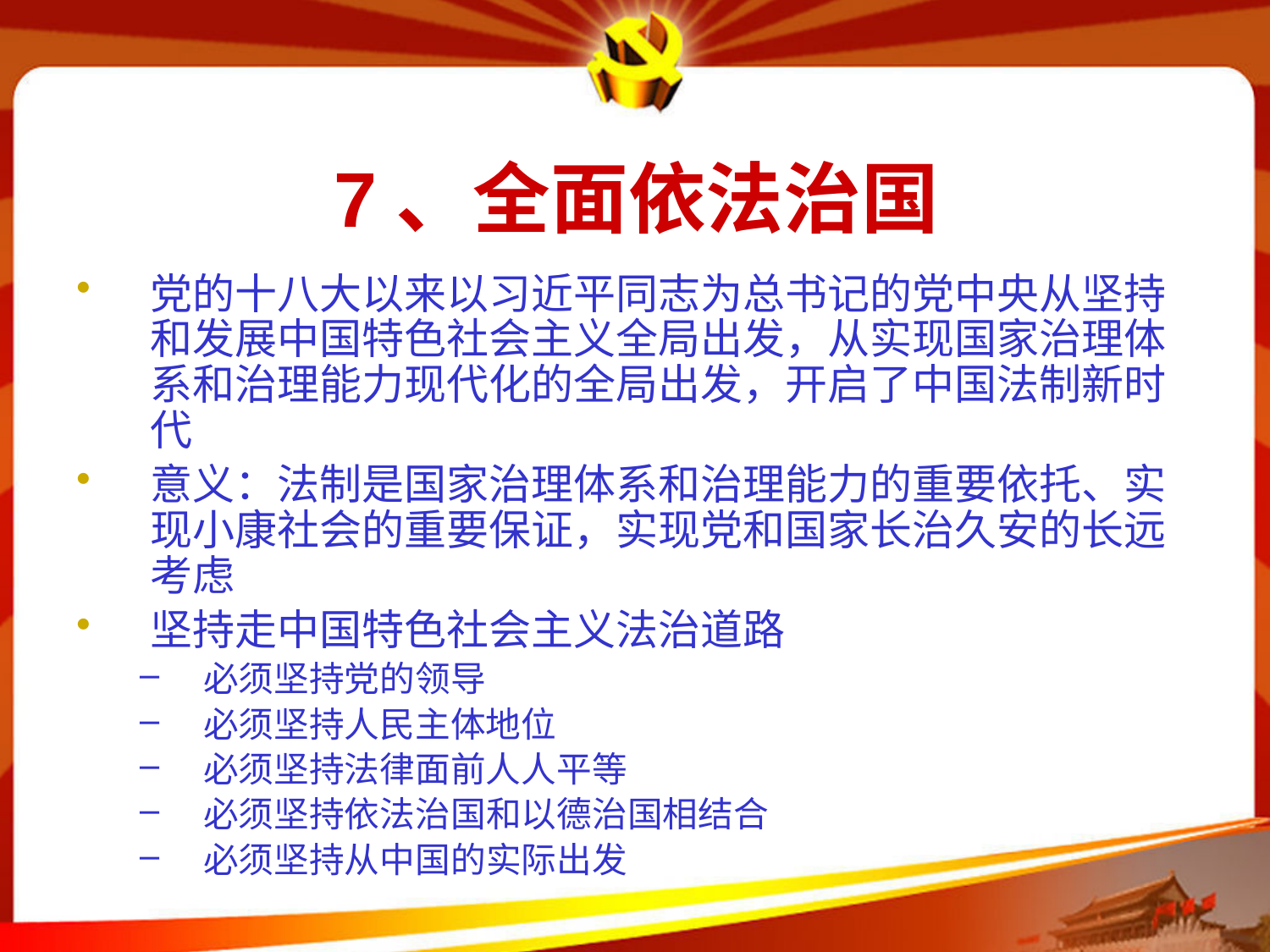

# 7、全面依法治国
党的十八大以来以习近平同志为总书记的党中央从坚持和发展中国特色社会主义全局出发，从实现国家治理体系和治理能力现代化的全局出发，开启了中国法制新时代
意义：法制是国家治理体系和治理能力的重要依托、实现小康社会的重要保证，实现党和国家长治久安的长远考虑
坚持走中国特色社会主义法治道路
必须坚持党的领导
必须坚持人民主体地位
必须坚持法律面前人人平等
必须坚持依法治国和以德治国相结合
必须坚持从中国的实际出发